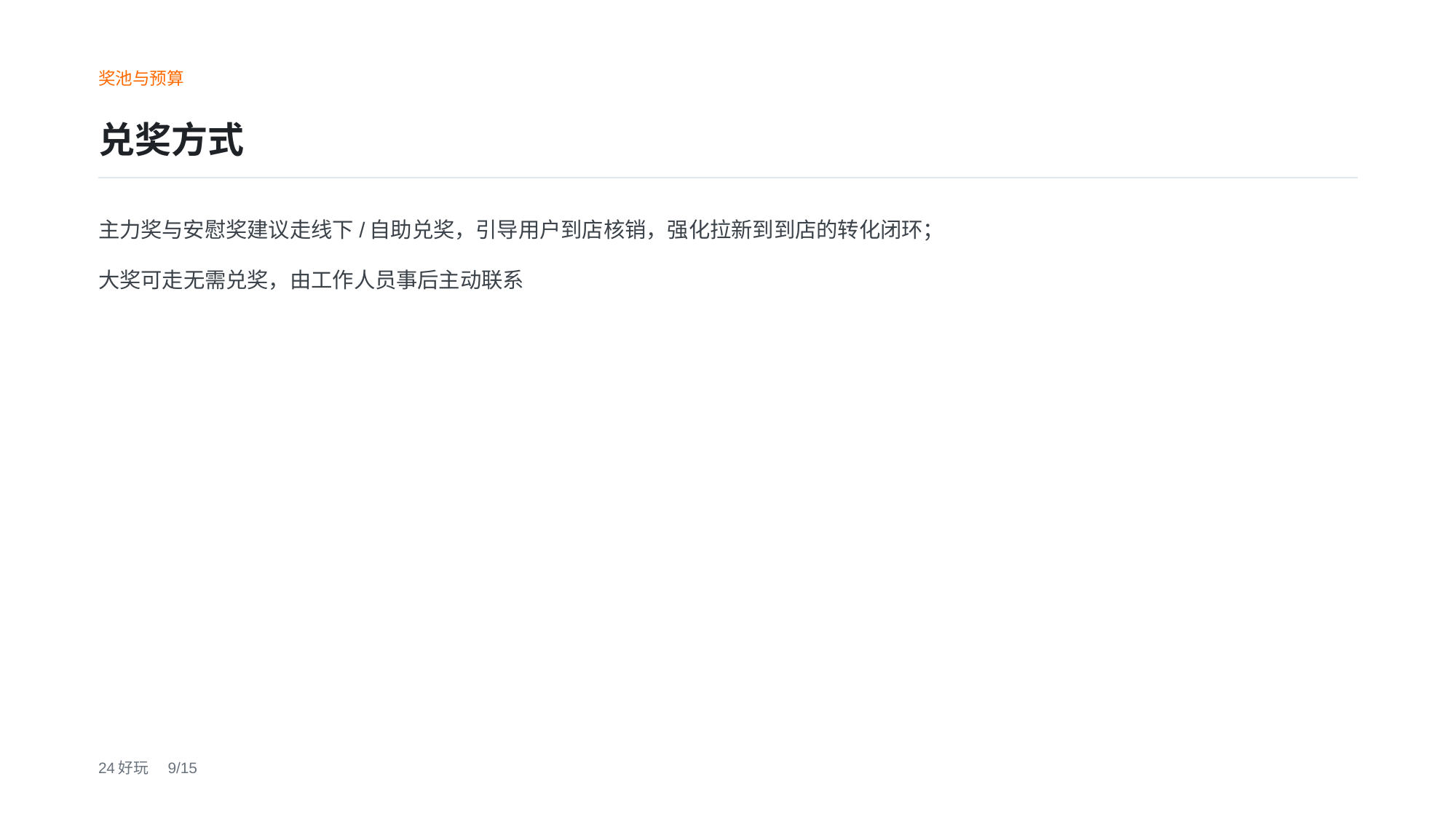

奖池与预算
兑奖方式

主力奖与安慰奖建议走线下/自助兑奖，引导用户到店核销，强化拉新到到店的转化闭环；
大奖可走无需兑奖，由工作人员事后主动联系
24好玩　9/15